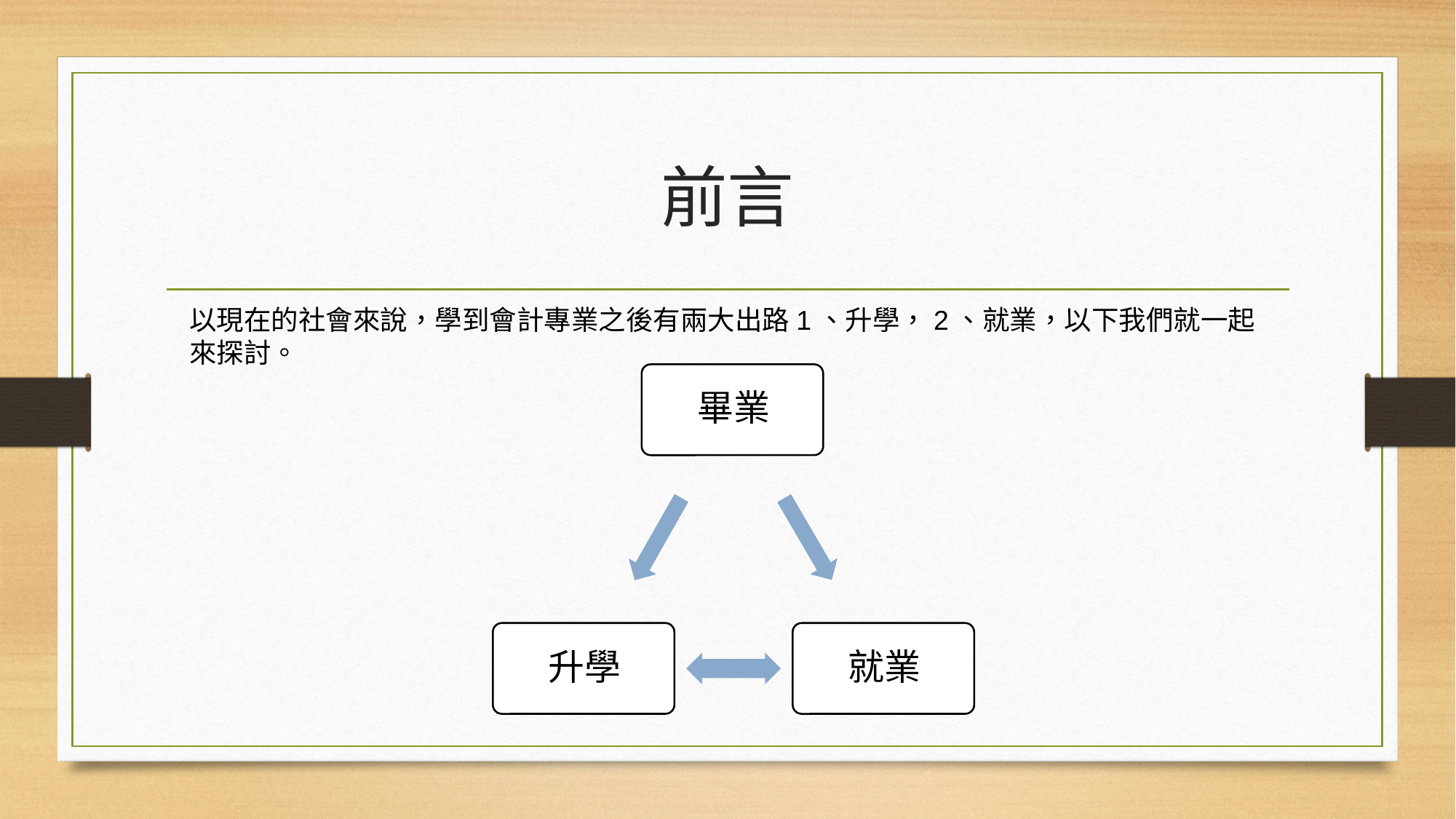

# 前言
以現在的社會來說，學到會計專業之後有兩大出路1、升學，2、就業，以下我們就一起來探討。
畢業

就業

升學